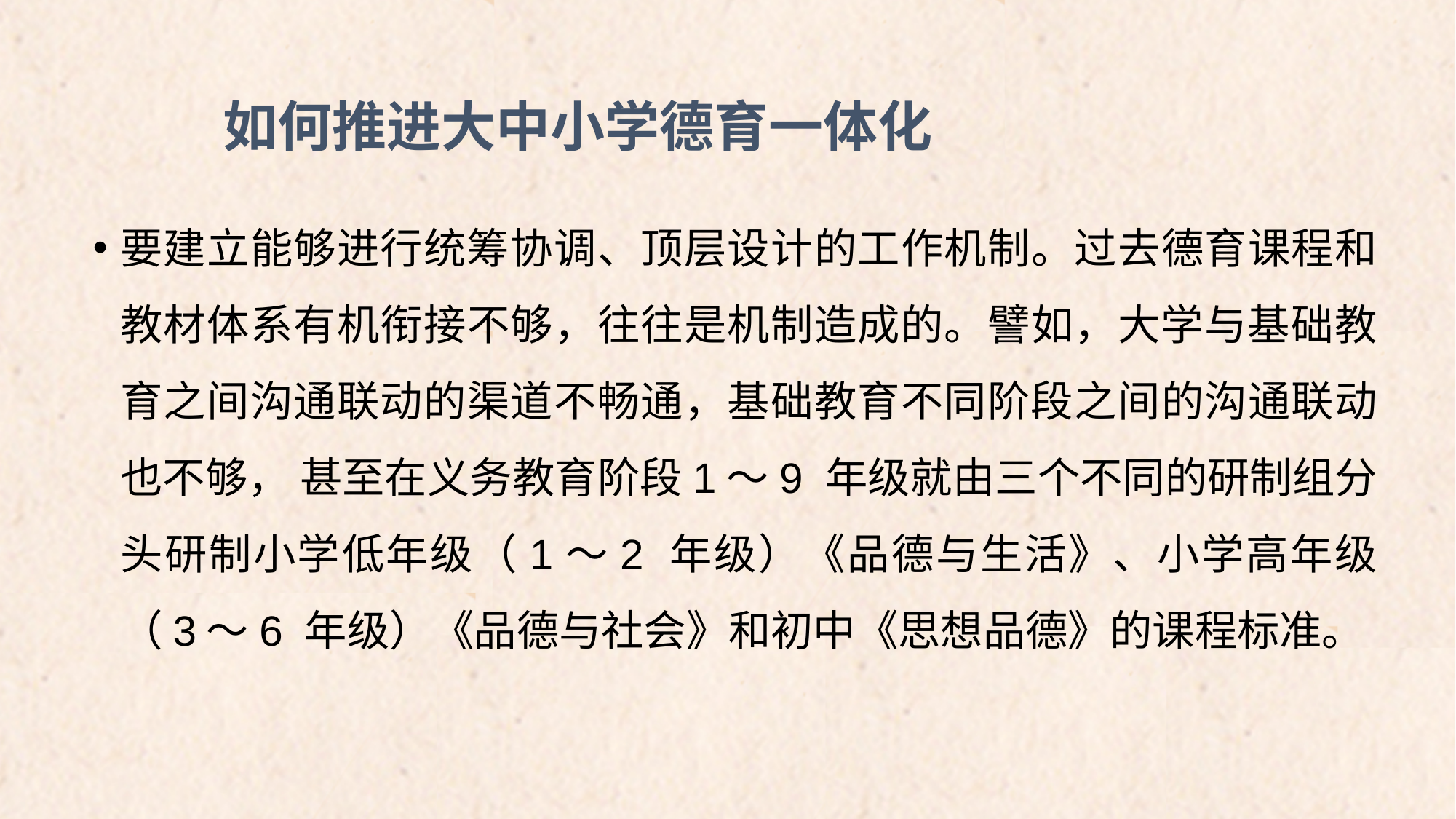

# 如何推进大中小学德育一体化
要建立能够进行统筹协调、顶层设计的工作机制。过去德育课程和教材体系有机衔接不够，往往是机制造成的。譬如，大学与基础教育之间沟通联动的渠道不畅通，基础教育不同阶段之间的沟通联动也不够， 甚至在义务教育阶段1～9 年级就由三个不同的研制组分头研制小学低年级（1～2 年级）《品德与生活》、小学高年级（3～6 年级）《品德与社会》和初中《思想品德》的课程标准。